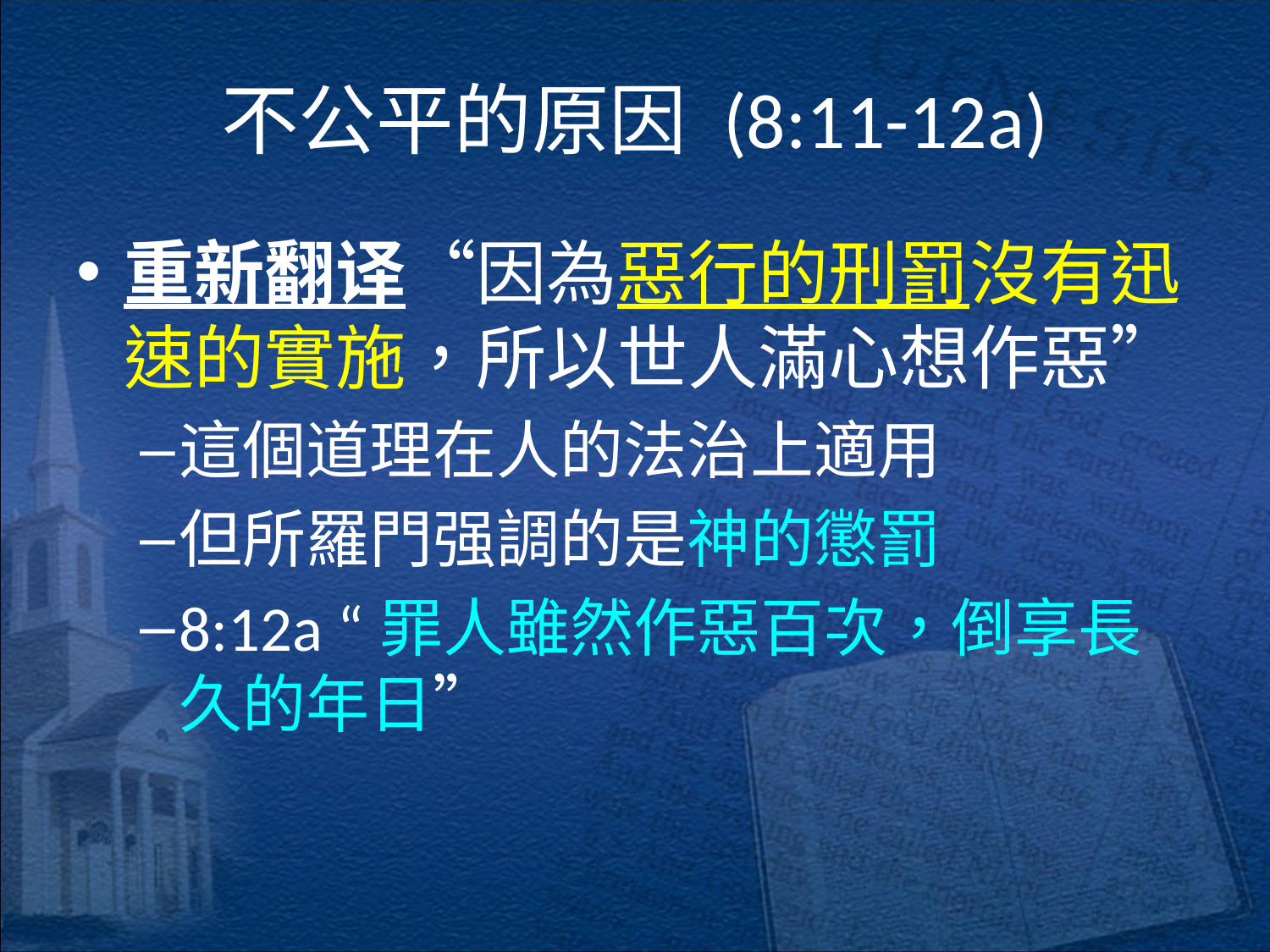

# 不公平的原因 (8:11-12a)
重新翻译“因為惡行的刑罰沒有迅速的實施，所以世人滿心想作惡”
這個道理在人的法治上適用
但所羅門强調的是神的懲罰
8:12a “罪人雖然作惡百次，倒享長久的年日”